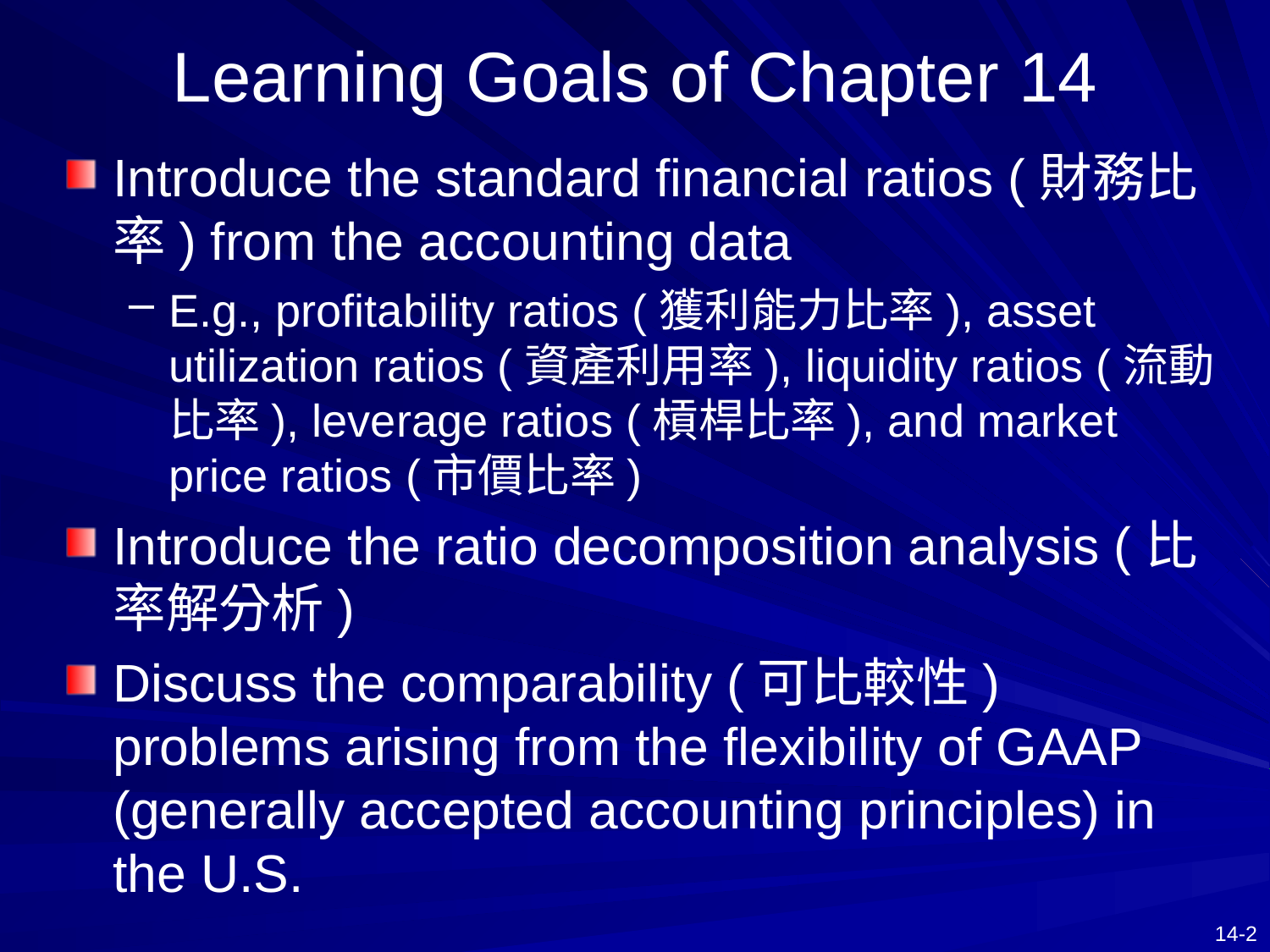

# Learning Goals of Chapter 14
Introduce the standard financial ratios (財務比率) from the accounting data
E.g., profitability ratios (獲利能力比率), asset utilization ratios (資產利用率), liquidity ratios (流動比率), leverage ratios (槓桿比率), and market price ratios (市價比率)
Introduce the ratio decomposition analysis (比率解分析)
Discuss the comparability (可比較性) problems arising from the flexibility of GAAP (generally accepted accounting principles) in the U.S.